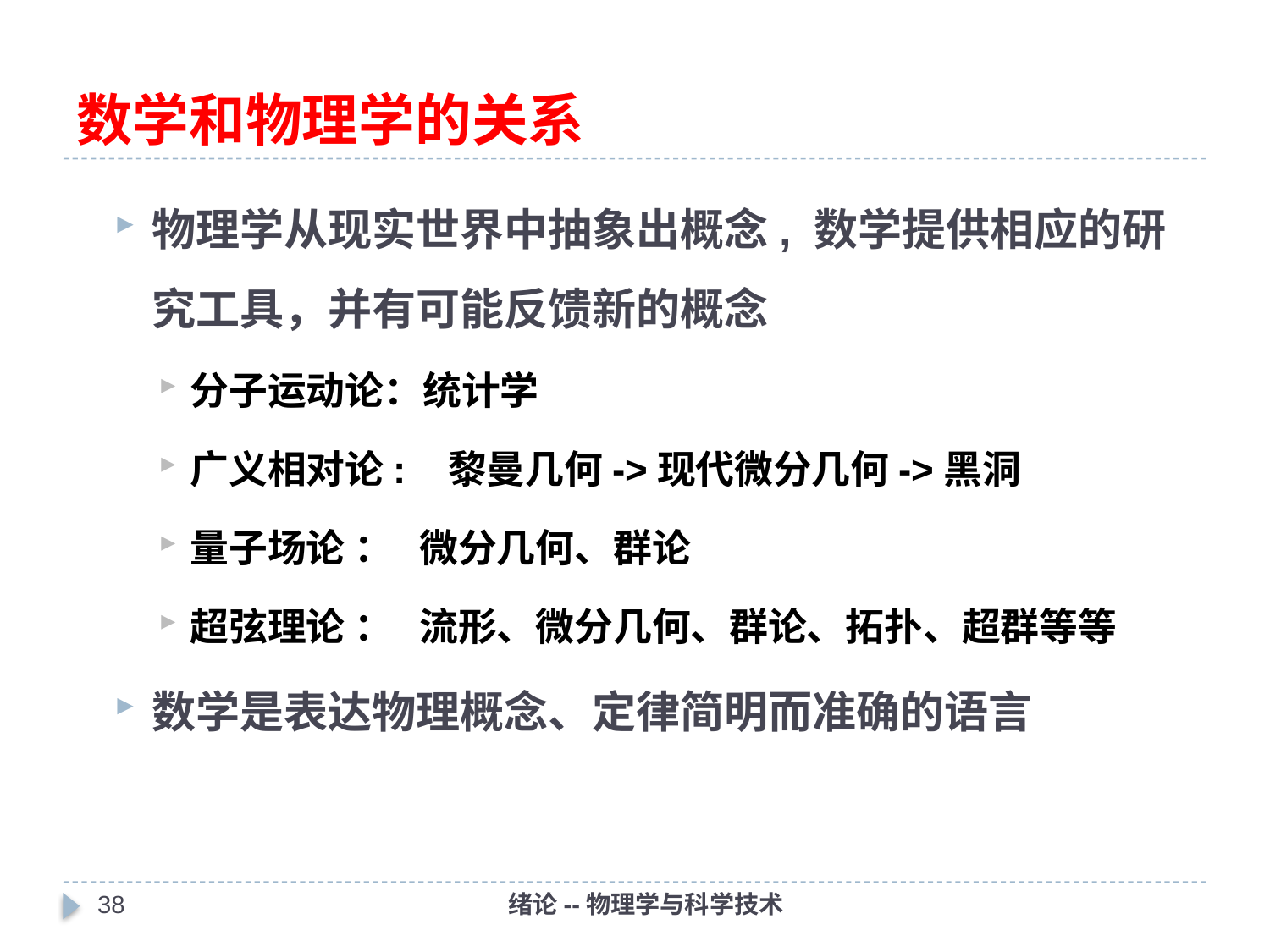

# 数学和物理学的关系
物理学从现实世界中抽象出概念, 数学提供相应的研究工具，并有可能反馈新的概念
分子运动论：统计学
广义相对论:   黎曼几何->现代微分几何->黑洞
量子场论 ：   微分几何、群论
超弦理论 ：   流形、微分几何、群论、拓扑、超群等等
数学是表达物理概念、定律简明而准确的语言

38
绪论--物理学与科学技术